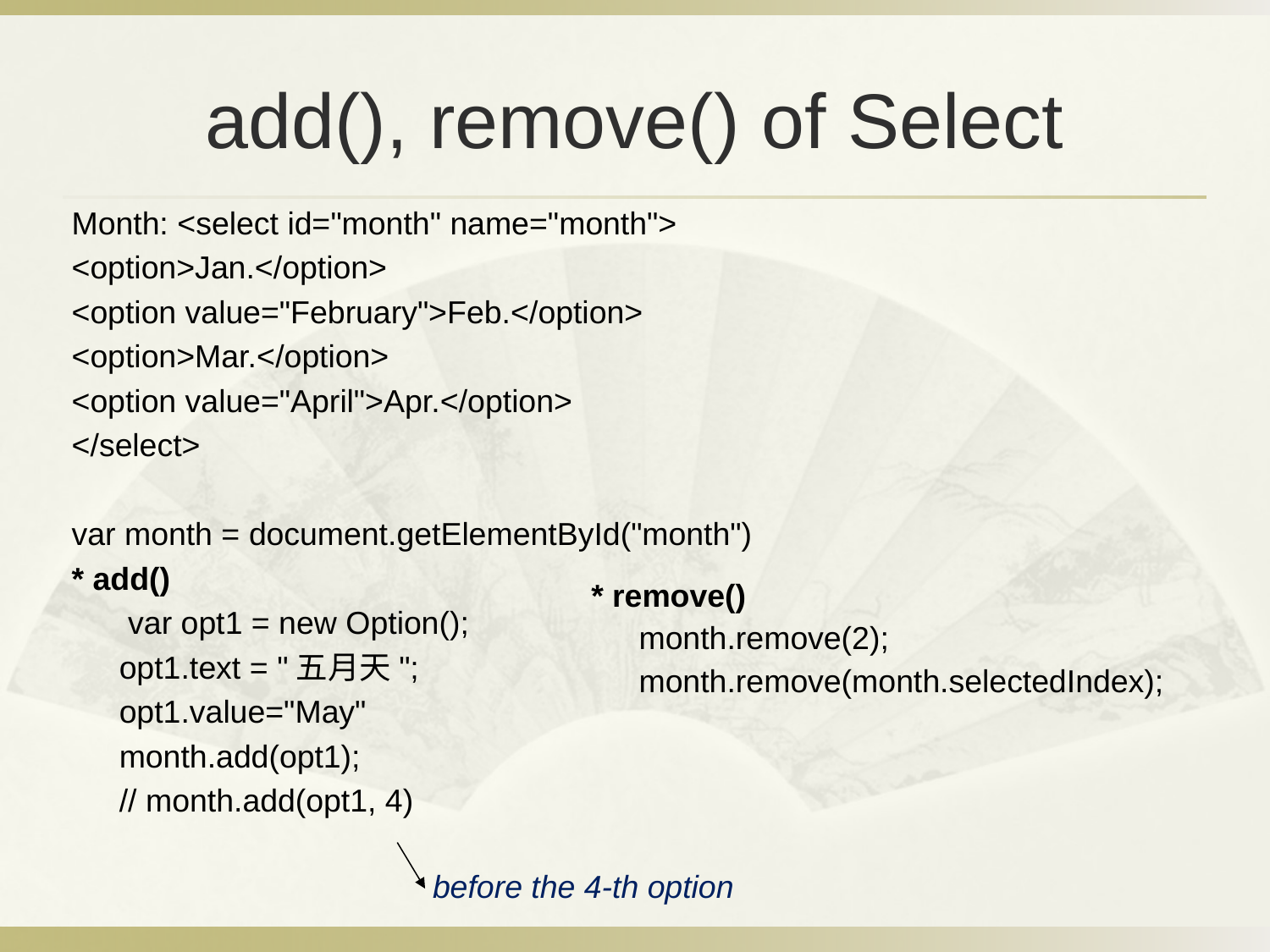

# add(), remove() of Select
Month: <select id="month" name="month">
<option>Jan.</option>
<option value="February">Feb.</option>
<option>Mar.</option>
<option value="April">Apr.</option>
</select>

var month = document.getElementById("month")
* add()
 	 var opt1 = new Option();
	opt1.text = "五月天";
	opt1.value="May"
	month.add(opt1);
	// month.add(opt1, 4)
* remove()
	month.remove(2);
	month.remove(month.selectedIndex);

before the 4-th option